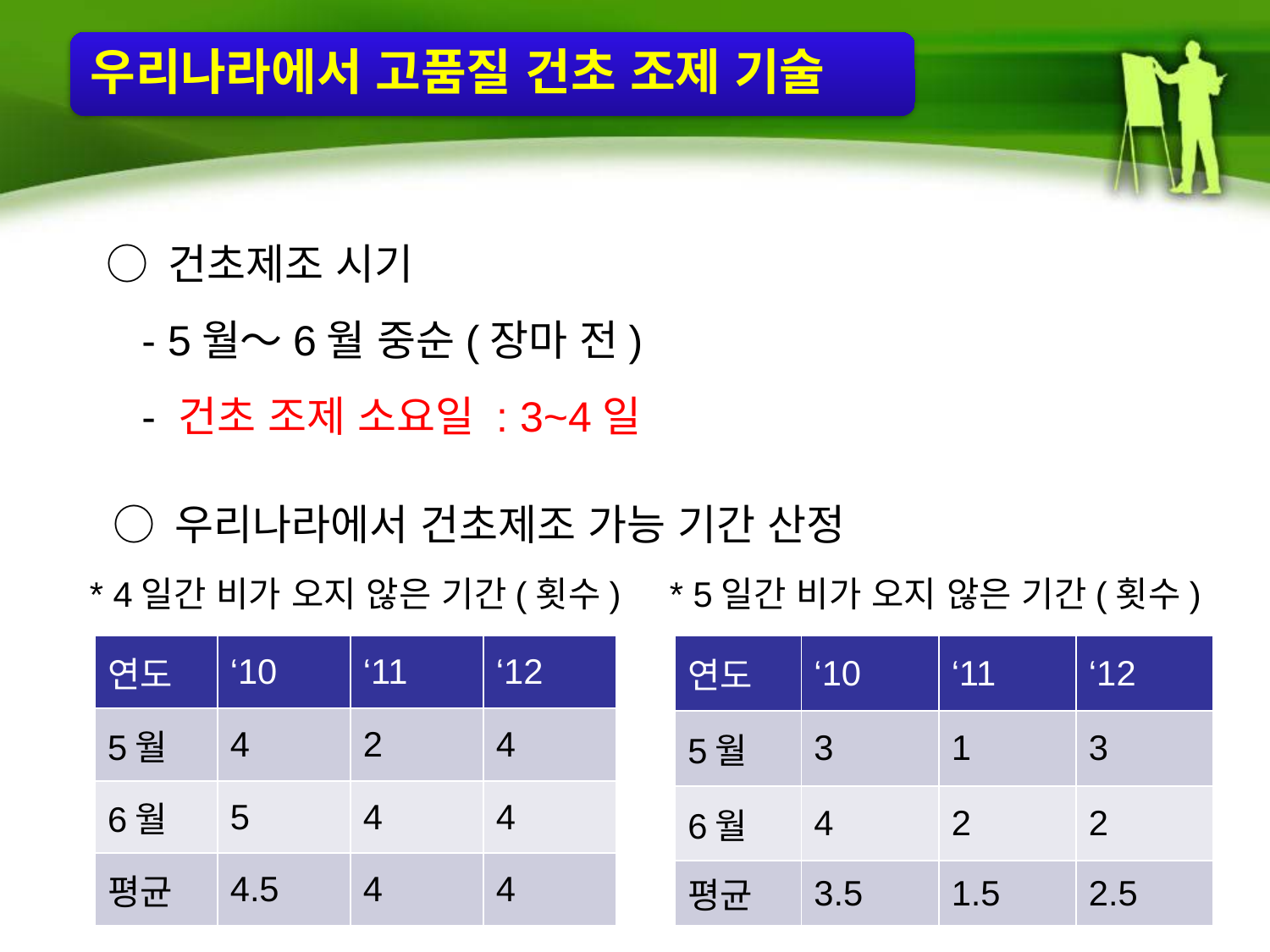

우리나라에서 고품질 건초 조제 기술
○ 건초제조 시기
   - 5월～6월 중순(장마 전)
   - 건초 조제 소요일 : 3~4일

○ 우리나라에서 건초제조 가능 기간 산정
* 4일간 비가 오지 않은 기간(횟수)
* 5일간 비가 오지 않은 기간(횟수)
| 연도 | ‘10 | ‘11 | ‘12 |
| --- | --- | --- | --- |
| 5월 | 4 | 2 | 4 |
| 6월 | 5 | 4 | 4 |
| 평균 | 4.5 | 4 | 4 |
| 연도 | ‘10 | ‘11 | ‘12 |
| --- | --- | --- | --- |
| 5월 | 3 | 1 | 3 |
| 6월 | 4 | 2 | 2 |
| 평균 | 3.5 | 1.5 | 2.5 |